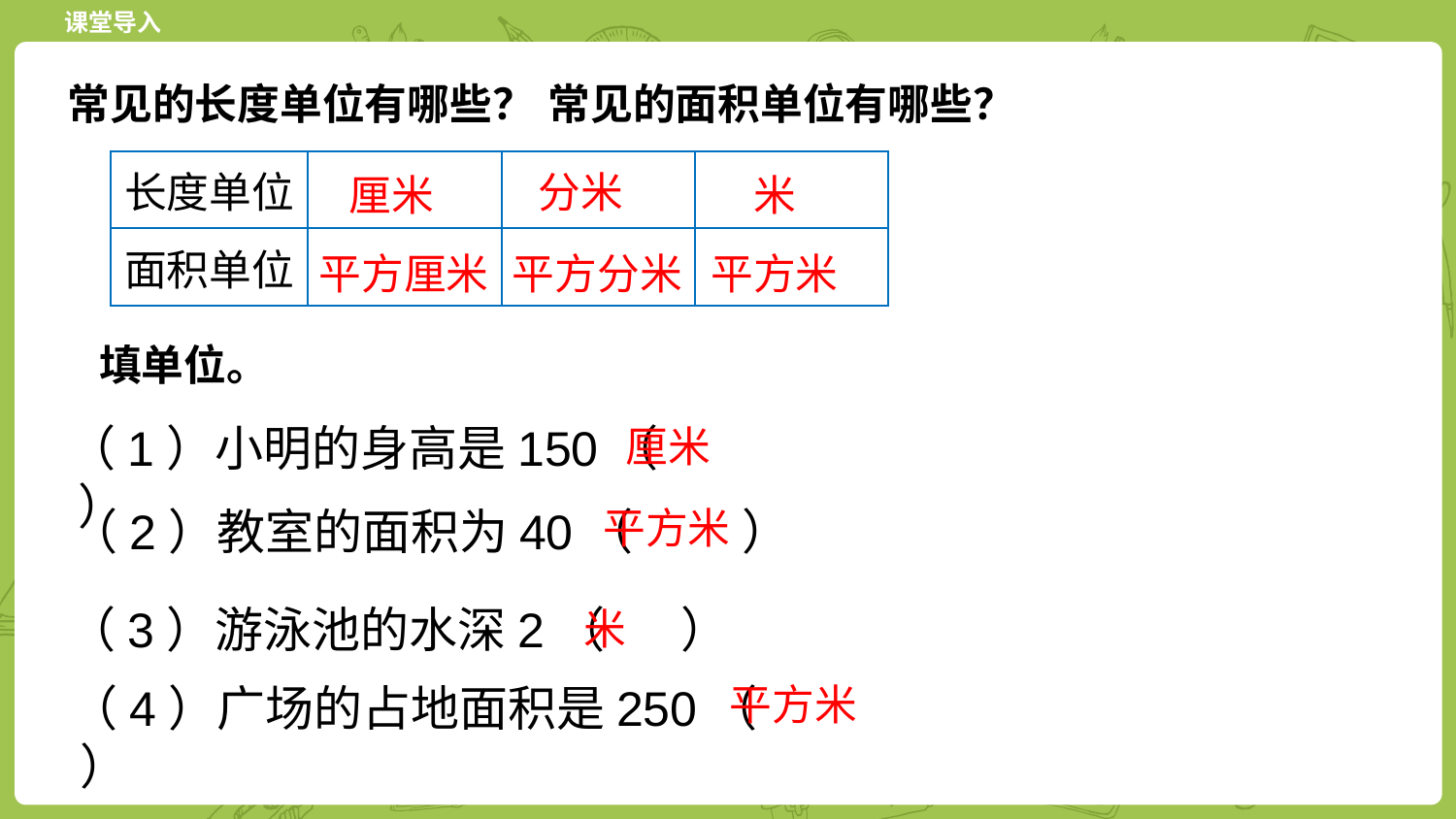

常见的长度单位有哪些？
常见的面积单位有哪些？
| 长度单位 |  |  |  |
| --- | --- | --- | --- |
| 面积单位 |  |  |  |
分米
厘米
米
平方厘米
平方分米
平方米
填单位。
（1）小明的身高是150（       ）
厘米
（2）教室的面积为40（          ）
平方米
（3）游泳池的水深2（       ）
米
平方米
（4）广场的占地面积是250（          ）